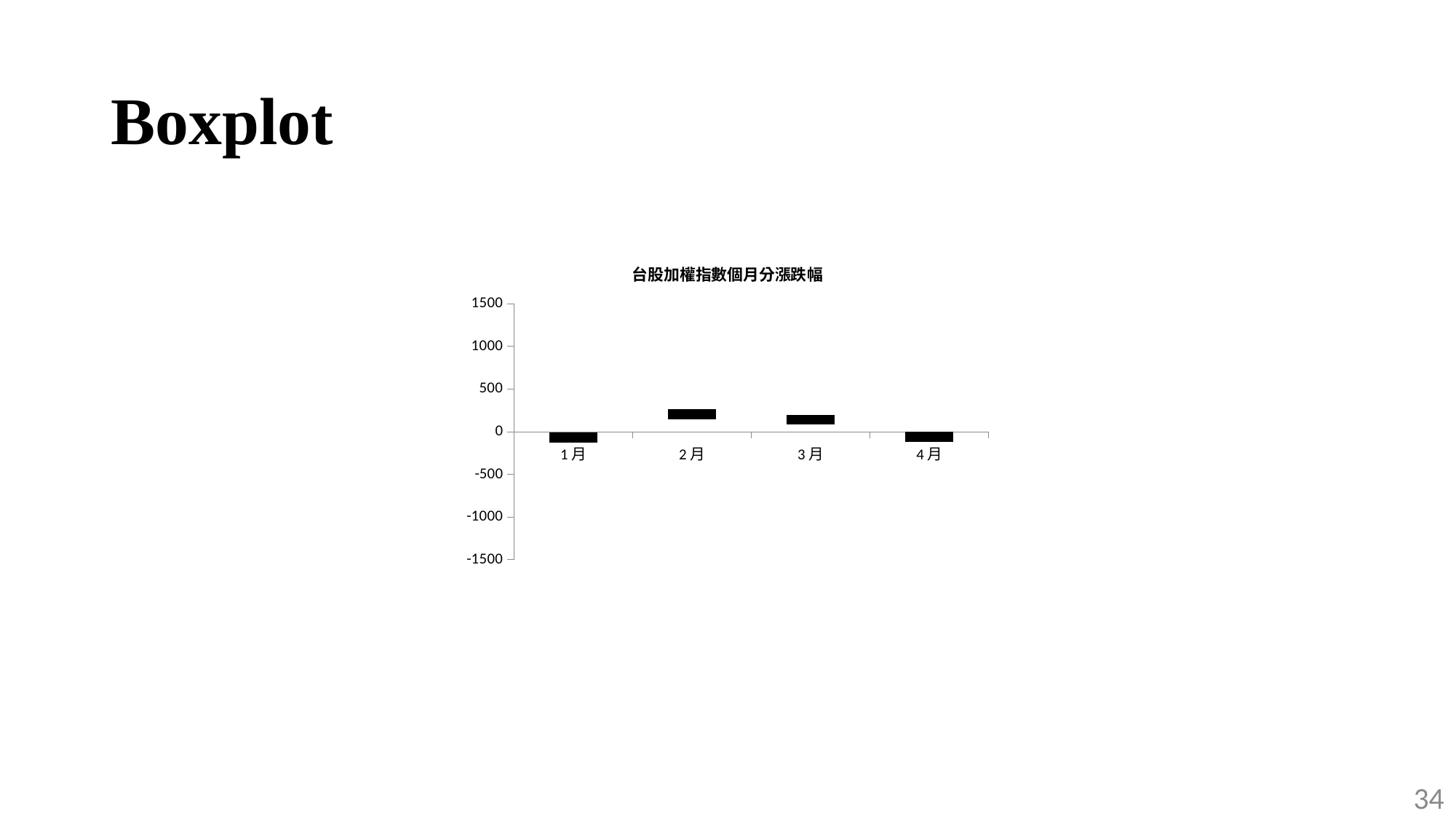

# Boxplot

### Chart: 台股加權指數個月分漲跌幅

| Category | Q3 | MAX | median | min | Q1 |
|---|---|---|---|---|---|
| 1月 | 362.0 | 1296.0 | -70.0 | -985.0 | -201.5 |
| 2月 | 333.75 | 891.0 | 207.5 | -583.0 | -230.25 |
| 3月 | 474.25 | 653.0 | 141.5 | -228.0 | -40.5 |
| 4月 | 382.75 | 782.0 | -56.0 | -1077.0 | -241.5 |
34